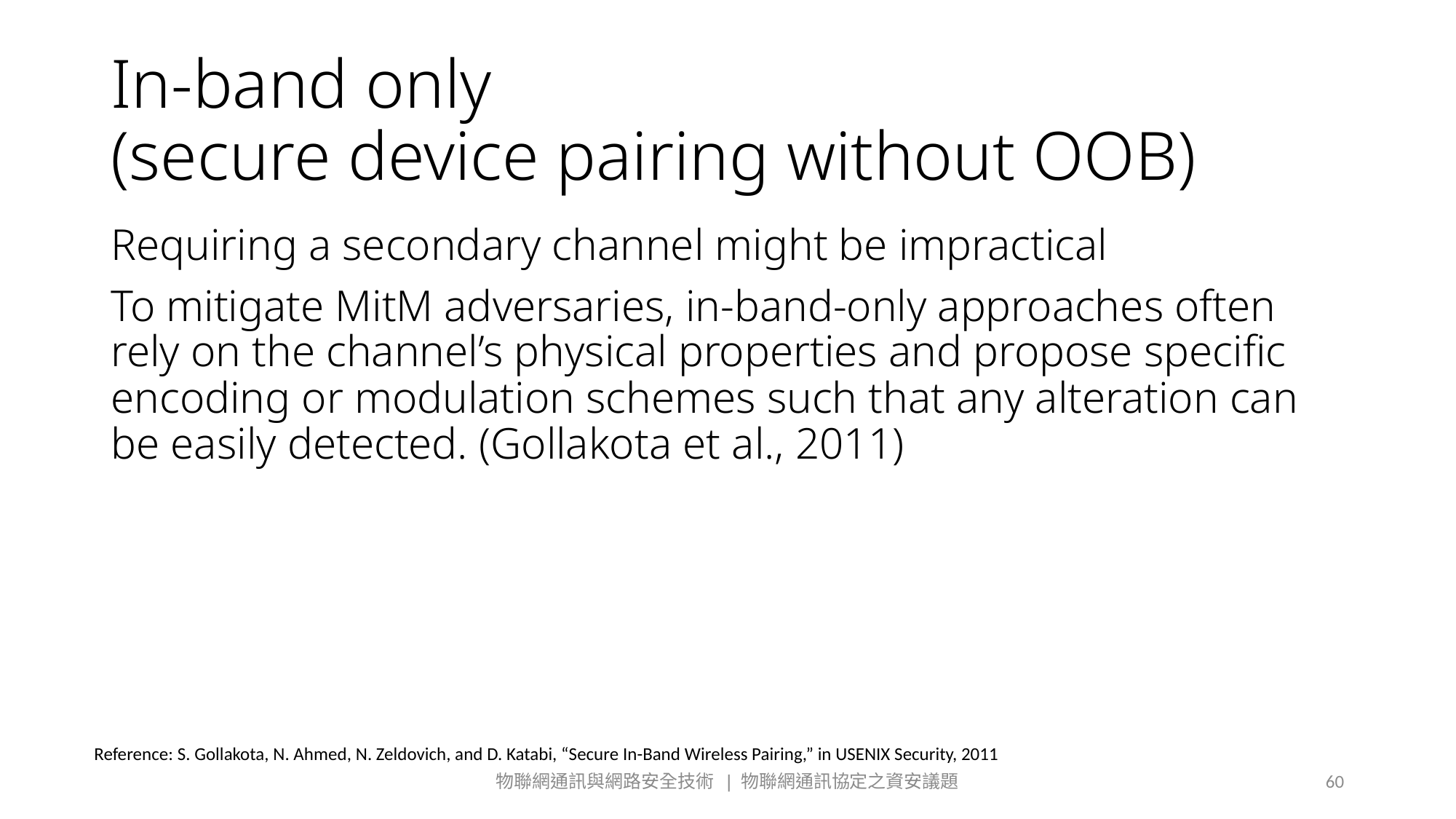

# In-band only (secure device pairing without OOB)
Requiring a secondary channel might be impractical
To mitigate MitM adversaries, in-band-only approaches often rely on the channel’s physical properties and propose specific encoding or modulation schemes such that any alteration can be easily detected. (Gollakota et al., 2011)

Reference: S. Gollakota, N. Ahmed, N. Zeldovich, and D. Katabi, “Secure In-Band Wireless Pairing,” in USENIX Security, 2011
物聯網通訊與網路安全技術  | 物聯網通訊協定之資安議題
60